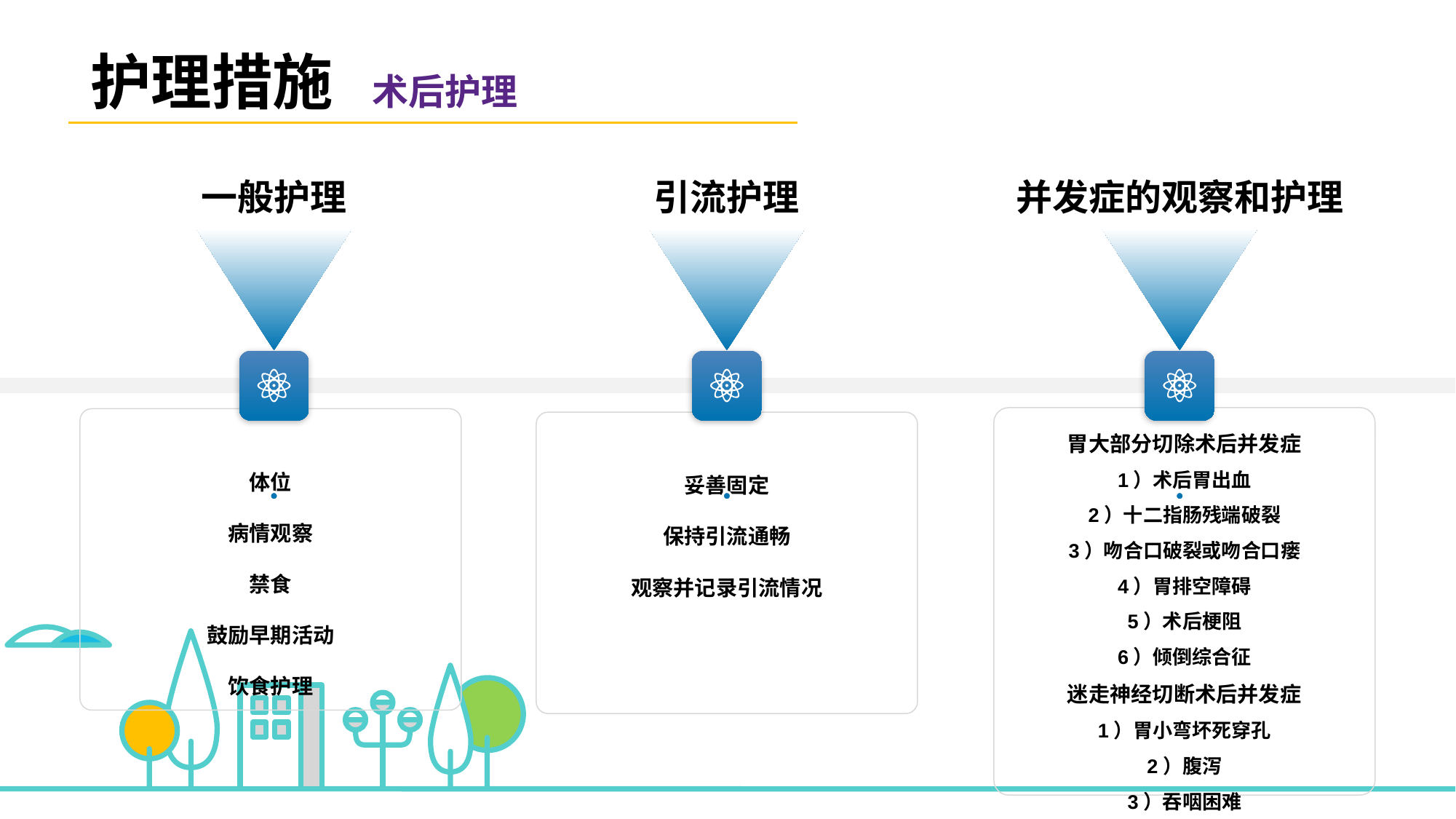

护理措施
术后护理
一般护理
引流护理
并发症的观察和护理

胃大部分切除术后并发症
1）术后胃出血
2）十二指肠残端破裂
3）吻合口破裂或吻合口瘘
4）胃排空障碍
5）术后梗阻
6）倾倒综合征
迷走神经切断术后并发症
1）胃小弯坏死穿孔
2）腹泻
3）吞咽困难

体位
病情观察
禁食
鼓励早期活动
饮食护理

妥善固定
保持引流通畅
观察并记录引流情况